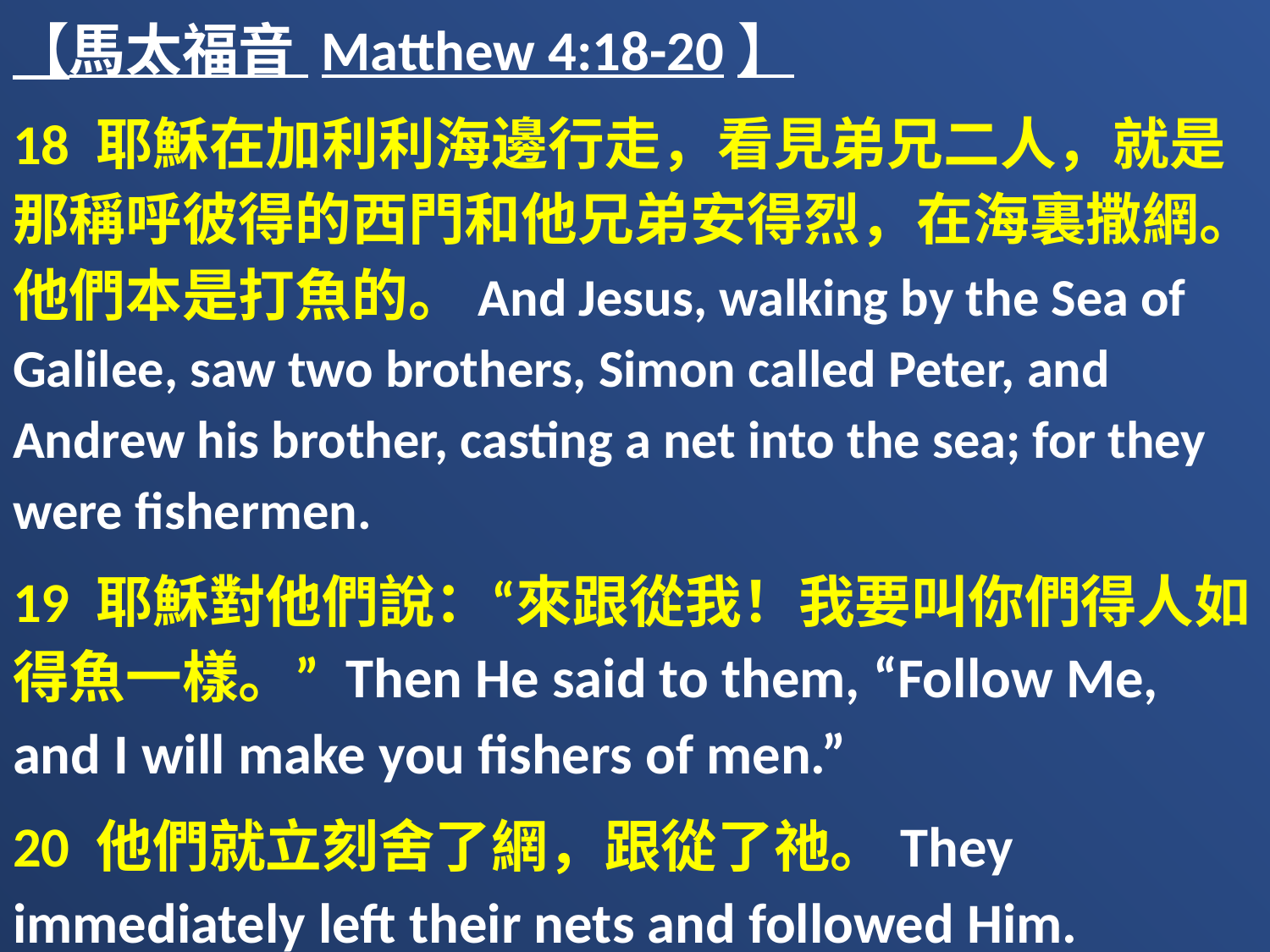

【馬太福音 Matthew 4:18-20】
18 耶穌在加利利海邊行走，看見弟兄二人，就是那稱呼彼得的西門和他兄弟安得烈，在海裏撒網。他們本是打魚的。And Jesus, walking by the Sea of Galilee, saw two brothers, Simon called Peter, and Andrew his brother, casting a net into the sea; for they were fishermen.
19 耶穌對他們說：“來跟從我！我要叫你們得人如得魚一樣。” Then He said to them, “Follow Me, and I will make you fishers of men.”
20 他們就立刻舍了網，跟從了祂。They immediately left their nets and followed Him.